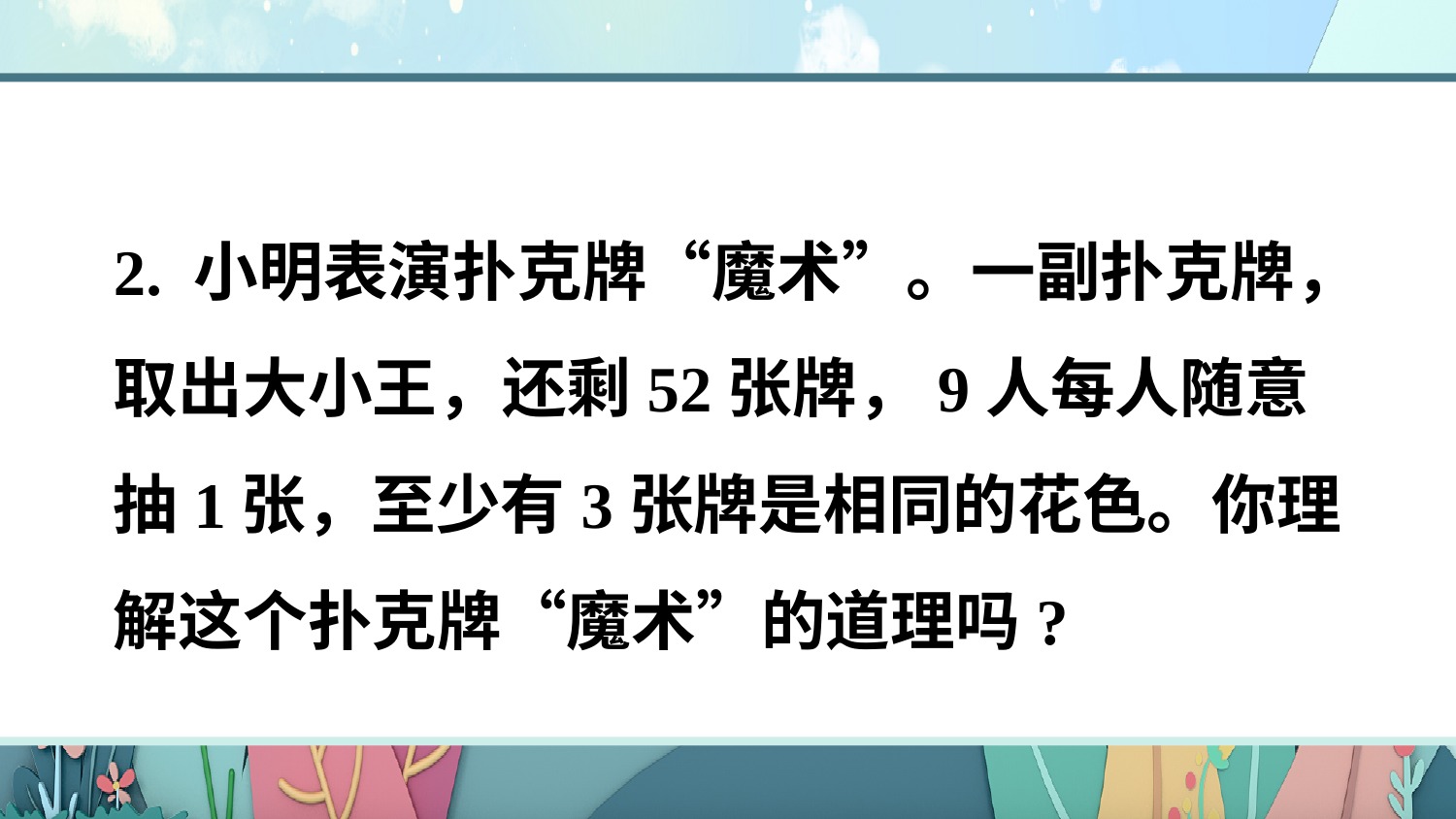

2. 小明表演扑克牌“魔术”。一副扑克牌，取出大小王，还剩52张牌，9人每人随意抽1张，至少有3张牌是相同的花色。你理解这个扑克牌“魔术”的道理吗?